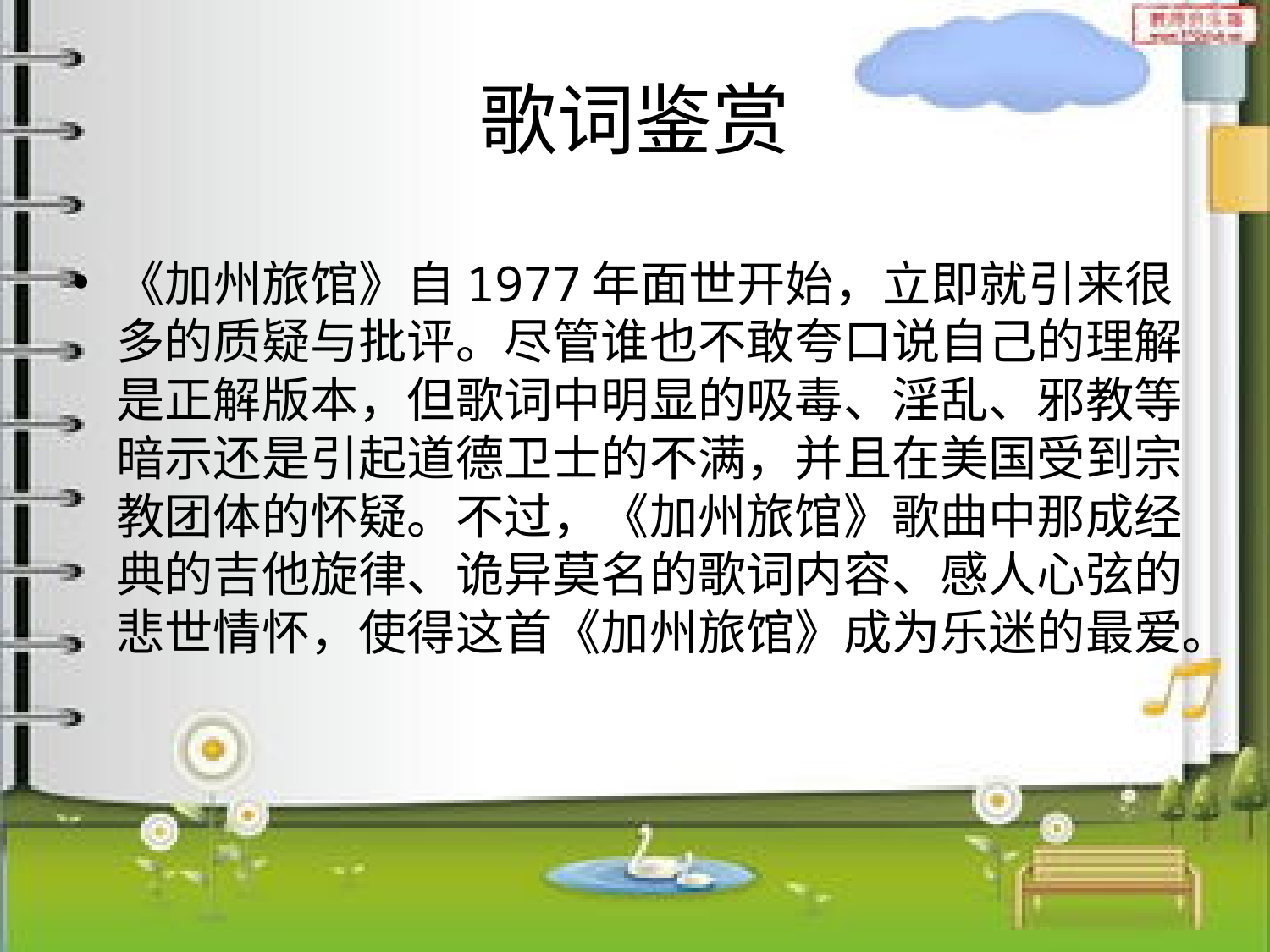

# 歌词鉴赏

《加州旅馆》自1977年面世开始，立即就引来很多的质疑与批评。尽管谁也不敢夸口说自己的理解是正解版本，但歌词中明显的吸毒、淫乱、邪教等暗示还是引起道德卫士的不满，并且在美国受到宗教团体的怀疑。不过，《加州旅馆》歌曲中那成经典的吉他旋律、诡异莫名的歌词内容、感人心弦的悲世情怀，使得这首《加州旅馆》成为乐迷的最爱。